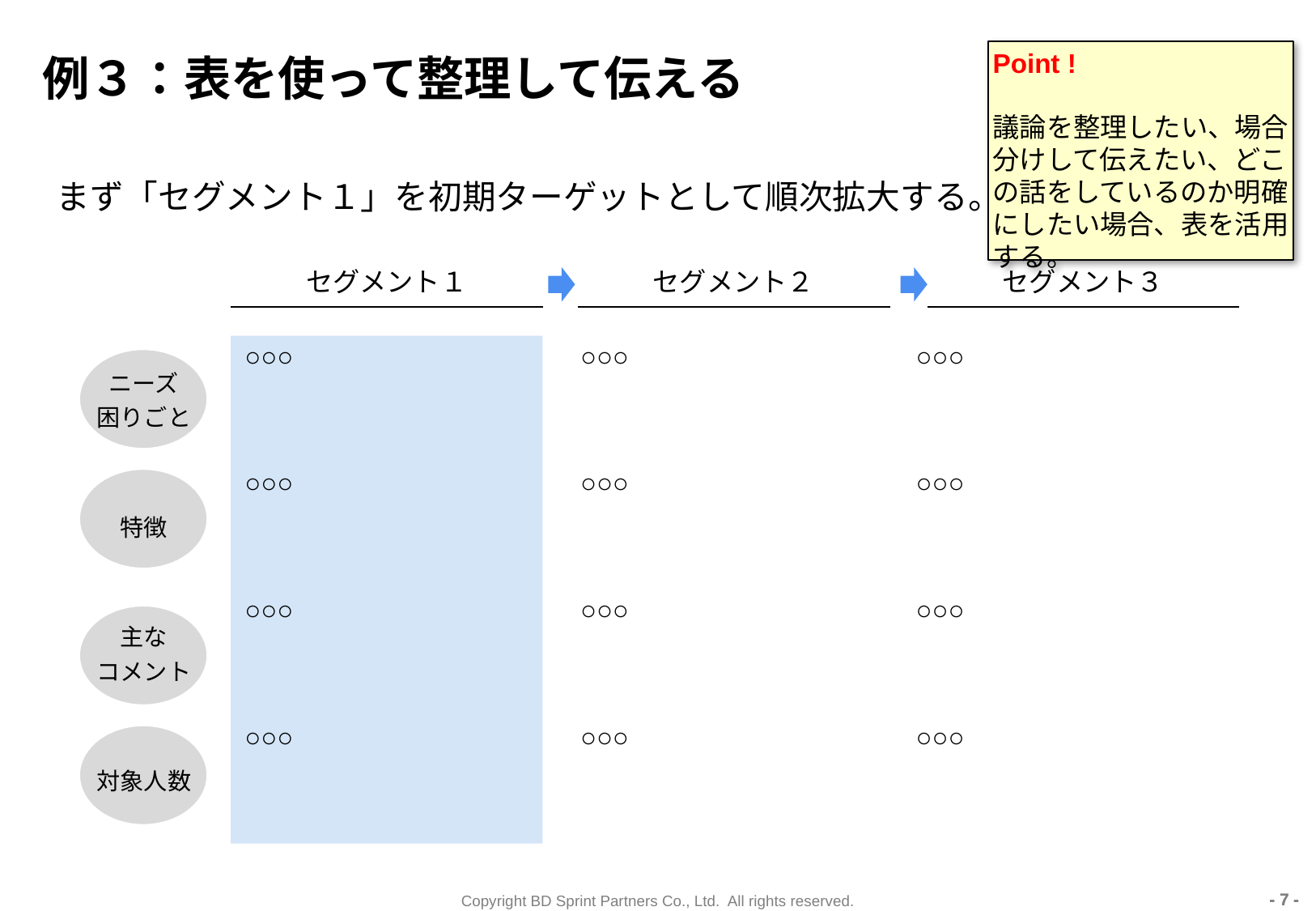

# 例３：表を使って整理して伝える
Point !

議論を整理したい、場合分けして伝えたい、どこの話をしているのか明確にしたい場合、表を活用する。
まず「セグメント１」を初期ターゲットとして順次拡大する。
セグメント１
セグメント２
セグメント３

| ニーズ 困りごと | ○○○ | ○○○ | ○○○ |
| --- | --- | --- | --- |
| 特徴 | ○○○ | ○○○ | ○○○ |
| 主な コメント | ○○○ | ○○○ | ○○○ |
| 対象人数 | ○○○ | ○○○ | ○○○ |